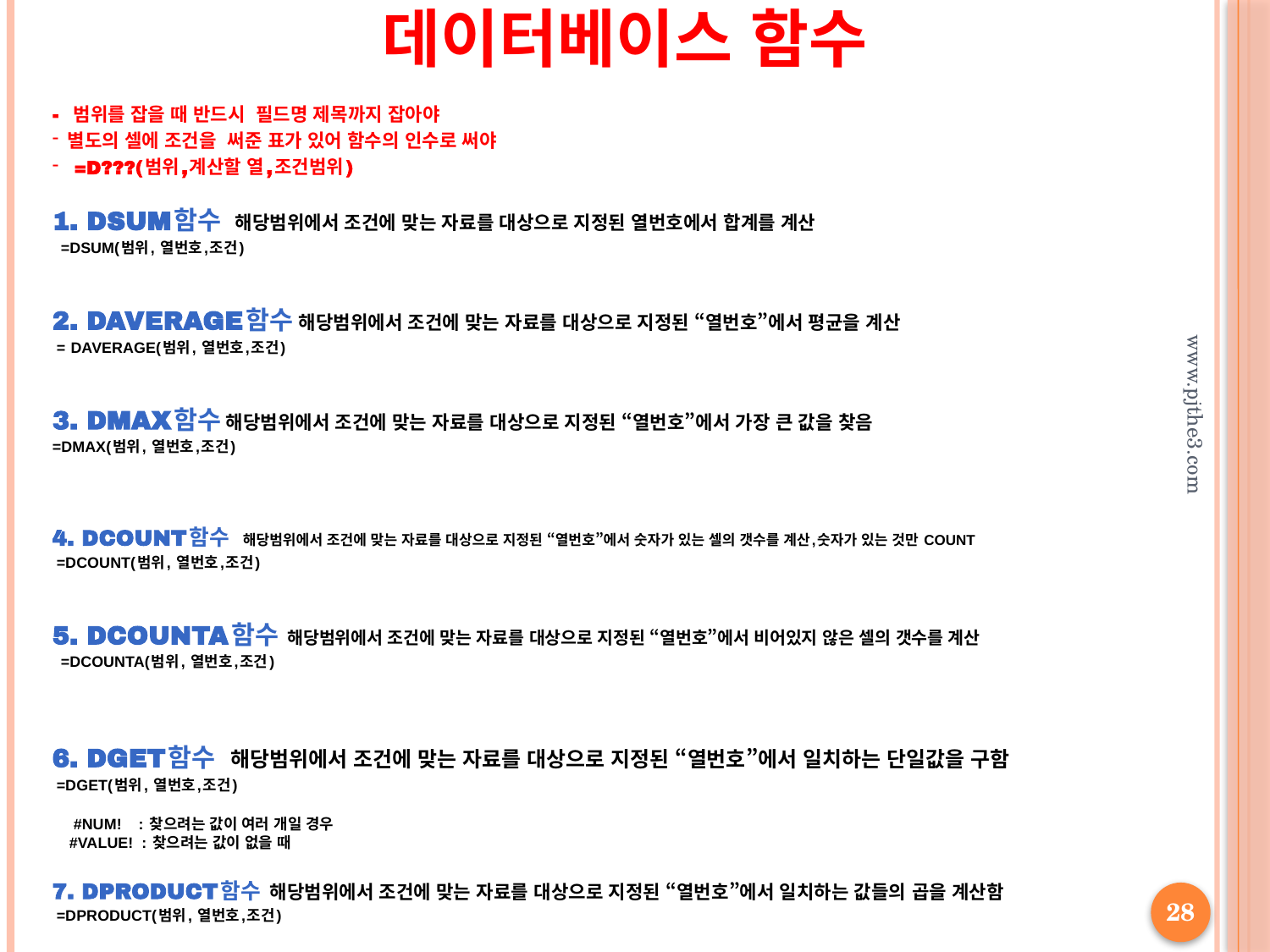

데이터베이스 함수
-  범위를 잡을 때 반드시  필드명 제목까지 잡아야
  별도의 셀에 조건을  써준 표가 있어 함수의 인수로 써야
   =D???(범위,계산할 열,조건범위)

1. DSUM함수   해당범위에서 조건에 맞는 자료를 대상으로 지정된 열번호에서 합계를 계산
  =DSUM(범위, 열번호,조건)

2. DAVERAGE함수 해당범위에서 조건에 맞는 자료를 대상으로 지정된 “열번호”에서 평균을 계산
 = DAVERAGE(범위, 열번호,조건)

3. DMAX함수 해당범위에서 조건에 맞는 자료를 대상으로 지정된 “열번호”에서 가장 큰 값을 찾음
=DMAX(범위, 열번호,조건)

4. DCOUNT함수   해당범위에서 조건에 맞는 자료를 대상으로 지정된 “열번호”에서 숫자가 있는 셀의 갯수를 계산,숫자가 있는 것만 COUNT
 =DCOUNT(범위, 열번호,조건)

5. DCOUNTA함수  해당범위에서 조건에 맞는 자료를 대상으로 지정된 “열번호”에서 비어있지 않은 셀의 갯수를 계산
  =DCOUNTA(범위, 열번호,조건)

6. DGET함수  해당범위에서 조건에 맞는 자료를 대상으로 지정된 “열번호”에서 일치하는 단일값을 구함
 =DGET(범위, 열번호,조건)

     #NUM!    : 찾으려는 값이 여러 개일 경우
    #VALUE!  : 찾으려는 값이 없을 때

7. DPRODUCT함수  해당범위에서 조건에 맞는 자료를 대상으로 지정된 “열번호”에서 일치하는 값들의 곱을 계산함
 =DPRODUCT(범위, 열번호,조건)

www.pjthe3.com
28